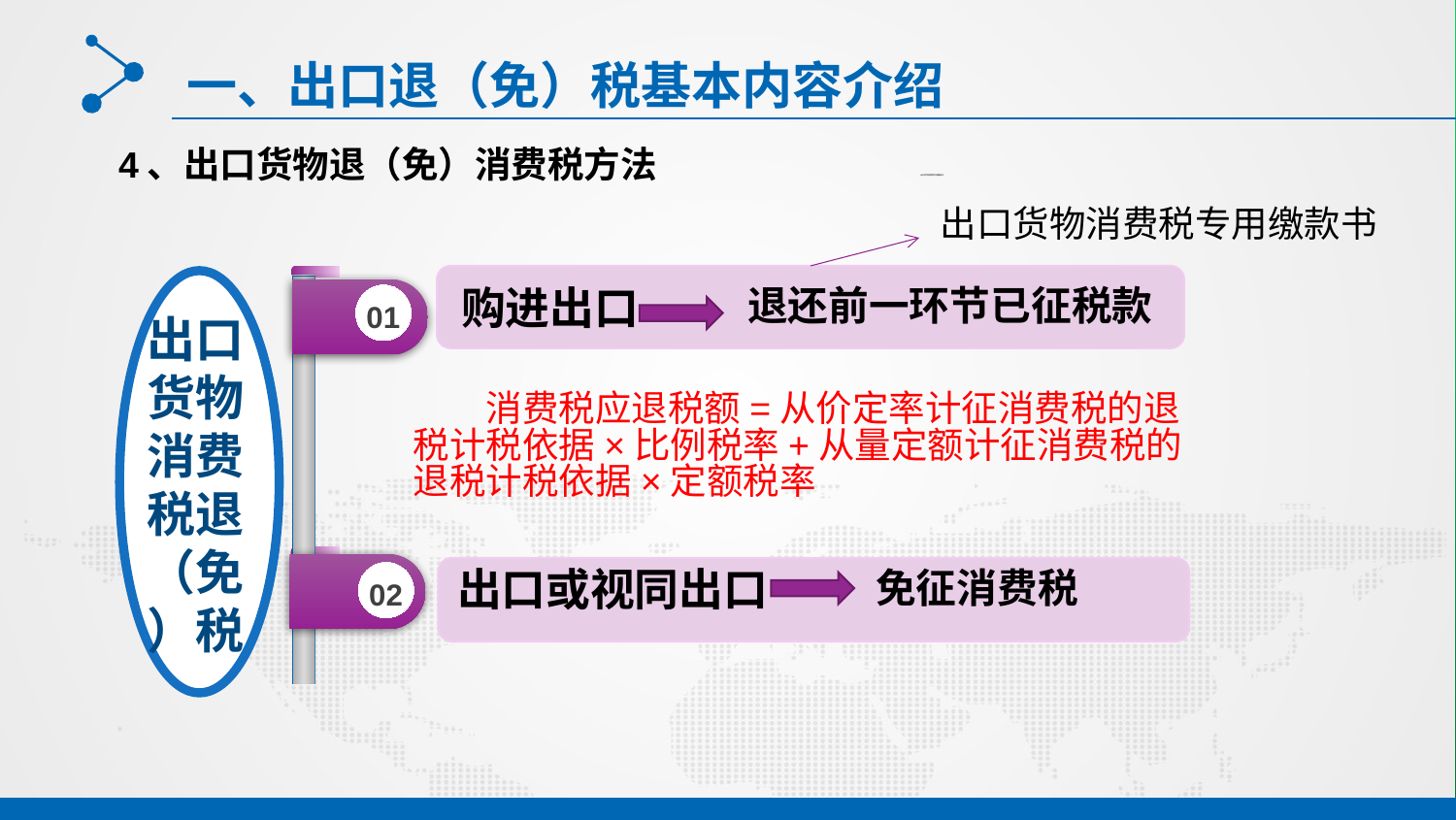

# 一、出口退（免）税基本内容介绍
出口货物消费税专用缴款书
4、出口货物退（免）消费税方法
出口货物消费税专用缴款书

出口货物消费税退（免）税
退还前一环节已征税款

购进出口

01

消费税应退税额=从价定率计征消费税的退税计税依据×比例税率+从量定额计征消费税的退税计税依据×定额税率

免征消费税

出口或视同出口
02